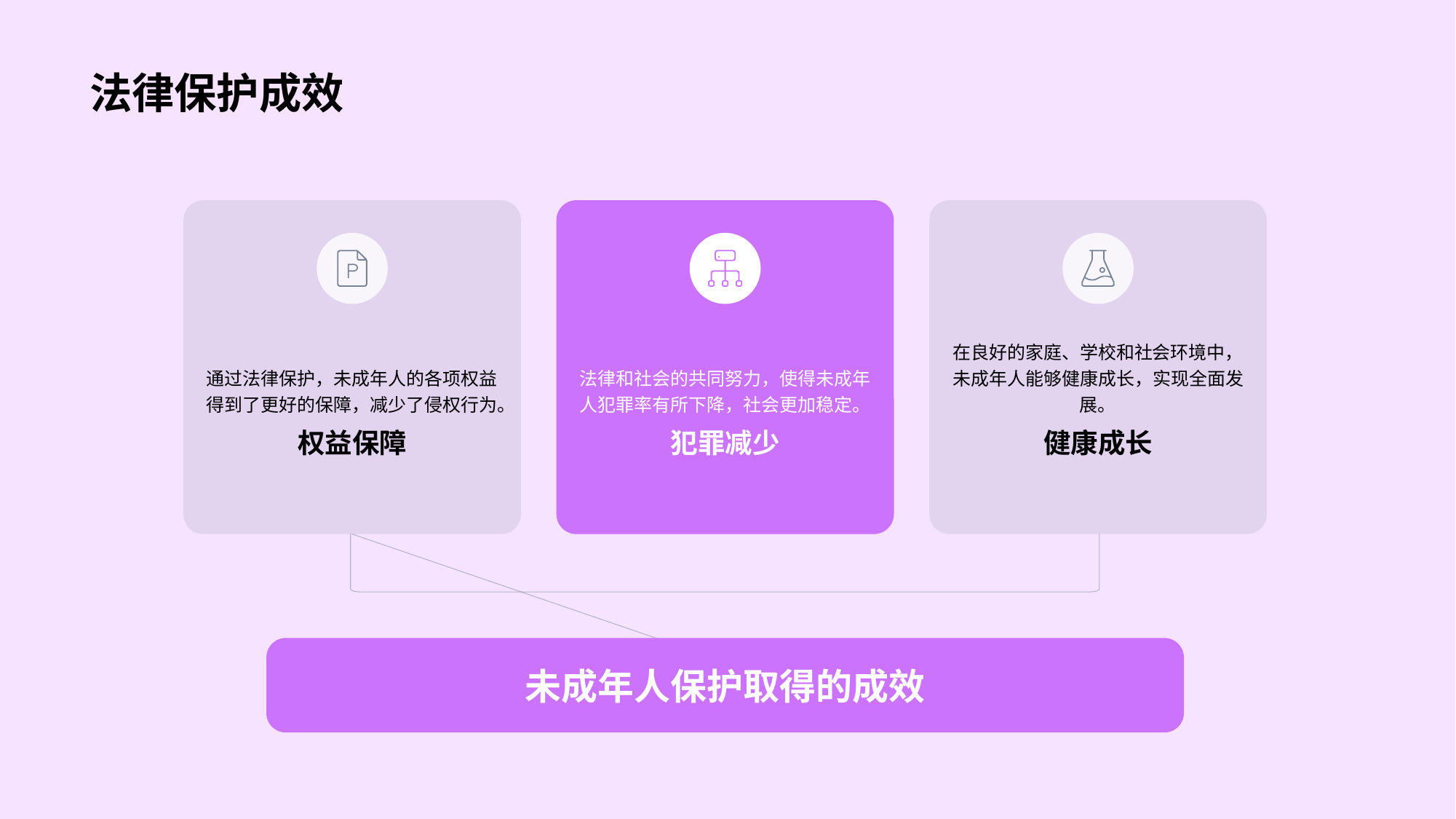

# 法律保护成效

通过法律保护，未成年人的各项权益得到了更好的保障，减少了侵权行为。
权益保障

法律和社会的共同努力，使得未成年人犯罪率有所下降，社会更加稳定。
犯罪减少

在良好的家庭、学校和社会环境中，未成年人能够健康成长，实现全面发展。
健康成长

未成年人保护取得的成效